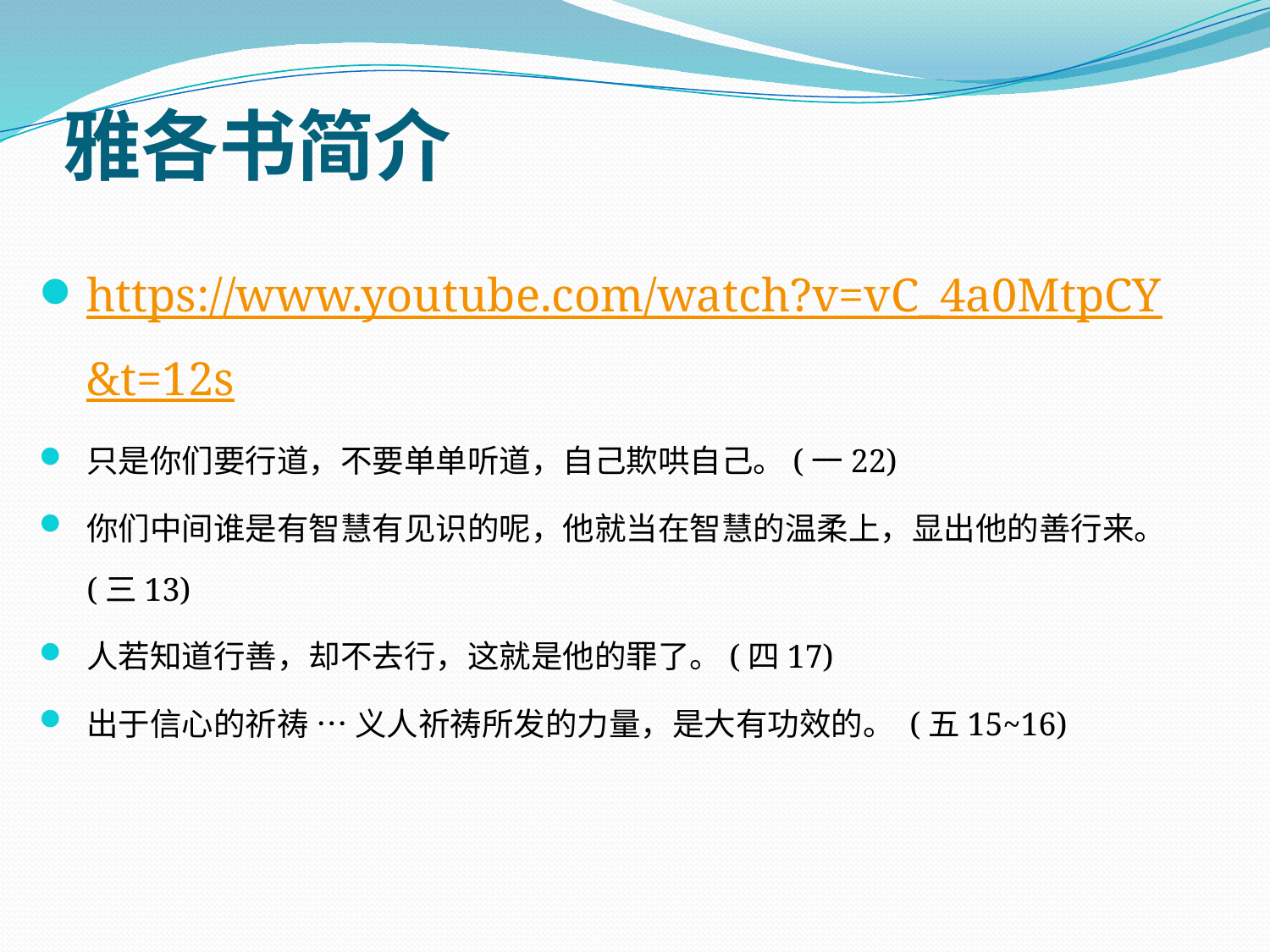

# 雅各书简介
https://www.youtube.com/watch?v=vC_4a0MtpCY&t=12s
只是你们要行道，不要单单听道，自己欺哄自己。(一22)
你们中间谁是有智慧有见识的呢，他就当在智慧的温柔上，显出他的善行来。(三13)
人若知道行善，却不去行，这就是他的罪了。(四17)
出于信心的祈祷 … 义人祈祷所发的力量，是大有功效的。 (五15~16)